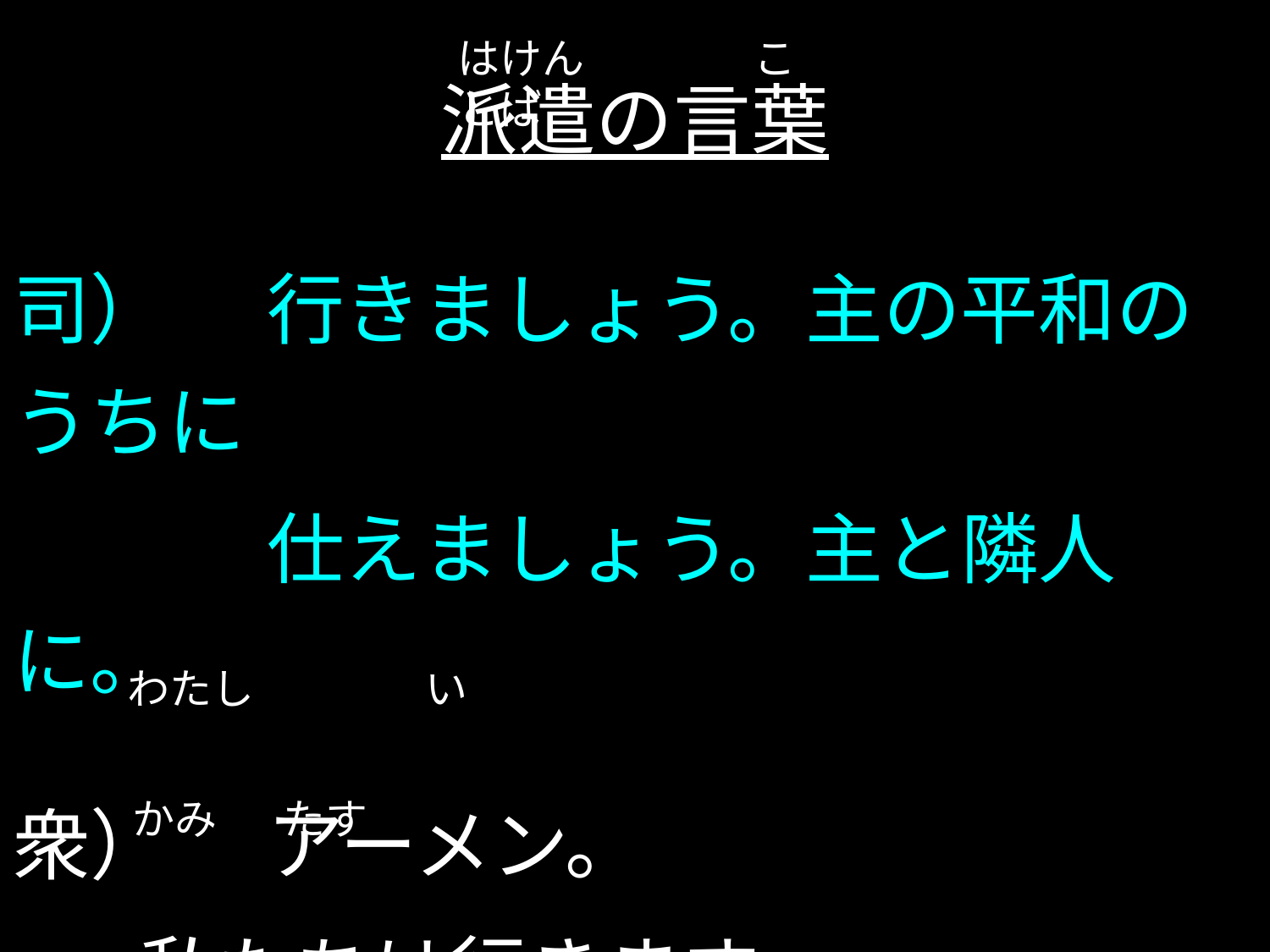

はけん　　　　ことば
# 派遣の言葉
司）	行きましょう。主の平和のうちに
　　	仕えましょう。主と隣人に。

衆）	アーメン。
	私たちは行きます。
	神の助けによって。

わたし                  い
かみ       たす